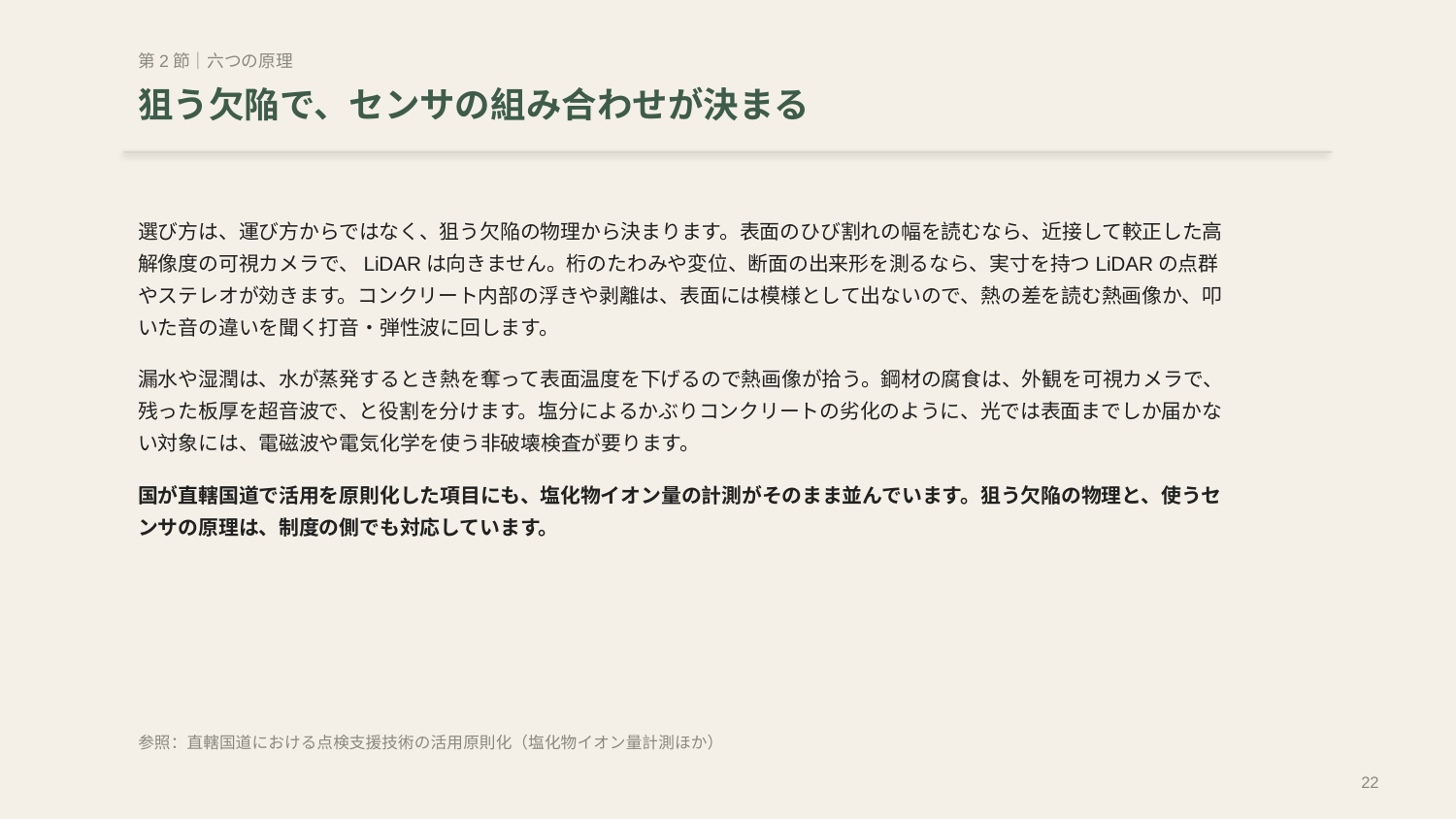

第2節｜六つの原理
狙う欠陥で、センサの組み合わせが決まる

選び方は、運び方からではなく、狙う欠陥の物理から決まります。表面のひび割れの幅を読むなら、近接して較正した高解像度の可視カメラで、LiDARは向きません。桁のたわみや変位、断面の出来形を測るなら、実寸を持つLiDARの点群やステレオが効きます。コンクリート内部の浮きや剥離は、表面には模様として出ないので、熱の差を読む熱画像か、叩いた音の違いを聞く打音・弾性波に回します。
漏水や湿潤は、水が蒸発するとき熱を奪って表面温度を下げるので熱画像が拾う。鋼材の腐食は、外観を可視カメラで、残った板厚を超音波で、と役割を分けます。塩分によるかぶりコンクリートの劣化のように、光では表面までしか届かない対象には、電磁波や電気化学を使う非破壊検査が要ります。
国が直轄国道で活用を原則化した項目にも、塩化物イオン量の計測がそのまま並んでいます。狙う欠陥の物理と、使うセンサの原理は、制度の側でも対応しています。
参照：直轄国道における点検支援技術の活用原則化（塩化物イオン量計測ほか）
22